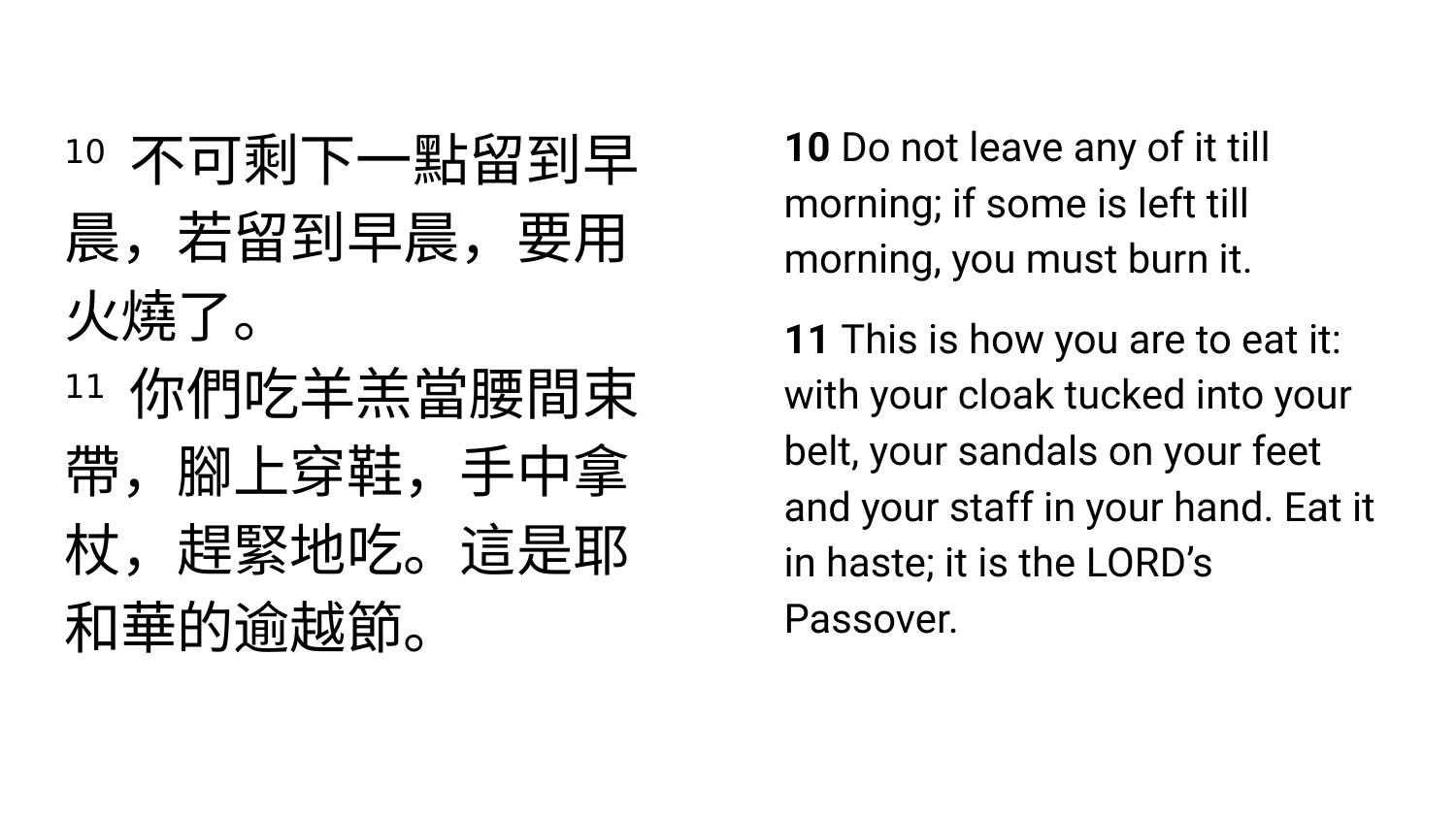

#
10 不可剩下一點留到早晨，若留到早晨，要用火燒了。
11 你們吃羊羔當腰間束帶，腳上穿鞋，手中拿杖，趕緊地吃。這是耶和華的逾越節。
10 Do not leave any of it till morning; if some is left till morning, you must burn it.
11 This is how you are to eat it: with your cloak tucked into your belt, your sandals on your feet and your staff in your hand. Eat it in haste; it is the Lord’s Passover.